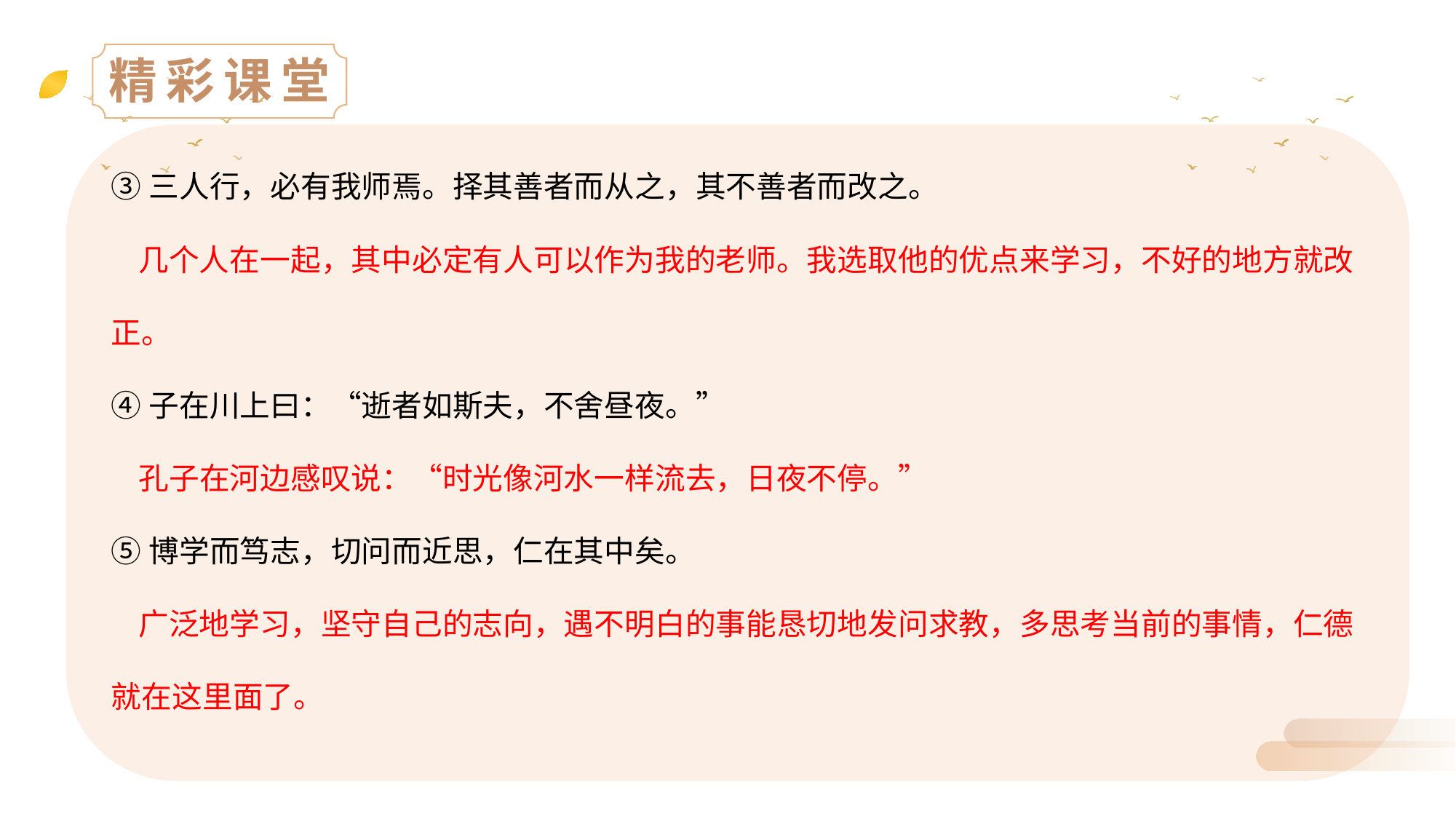

精彩课堂
③三人行，必有我师焉。择其善者而从之，其不善者而改之。
   几个人在一起，其中必定有人可以作为我的老师。我选取他的优点来学习，不好的地方就改正。
④子在川上曰：“逝者如斯夫，不舍昼夜。”
   孔子在河边感叹说：“时光像河水一样流去，日夜不停。”
⑤博学而笃志，切问而近思，仁在其中矣。
   广泛地学习，坚守自己的志向，遇不明白的事能恳切地发问求教，多思考当前的事情，仁德就在这里面了。